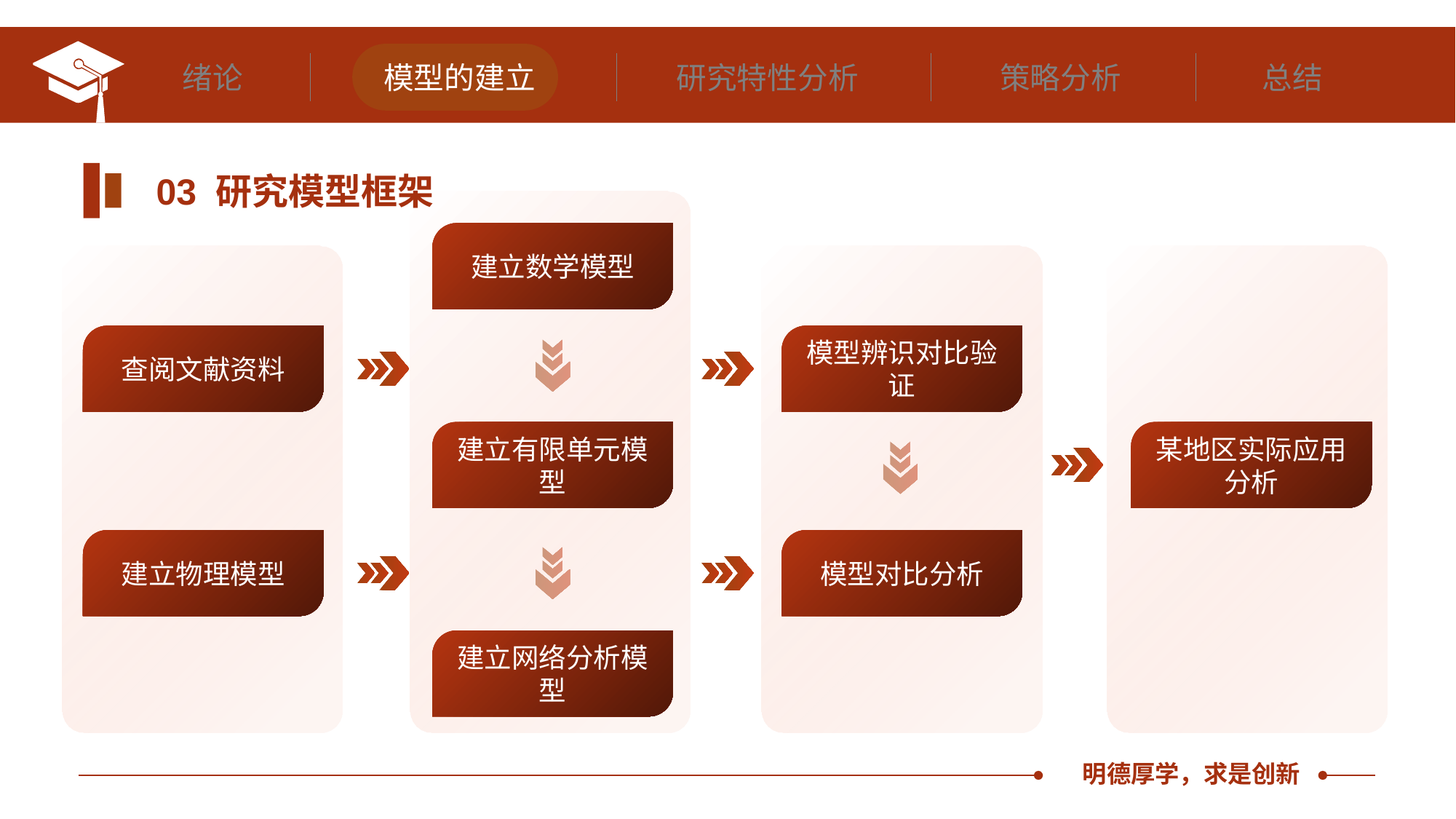

绪论
模型的建立
研究特性分析
策略分析
总结

03 研究模型框架

建立数学模型

查阅文献资料
模型辨识对比验证

建立有限单元模型
某地区实际应用分析

建立物理模型
模型对比分析

建立网络分析模型